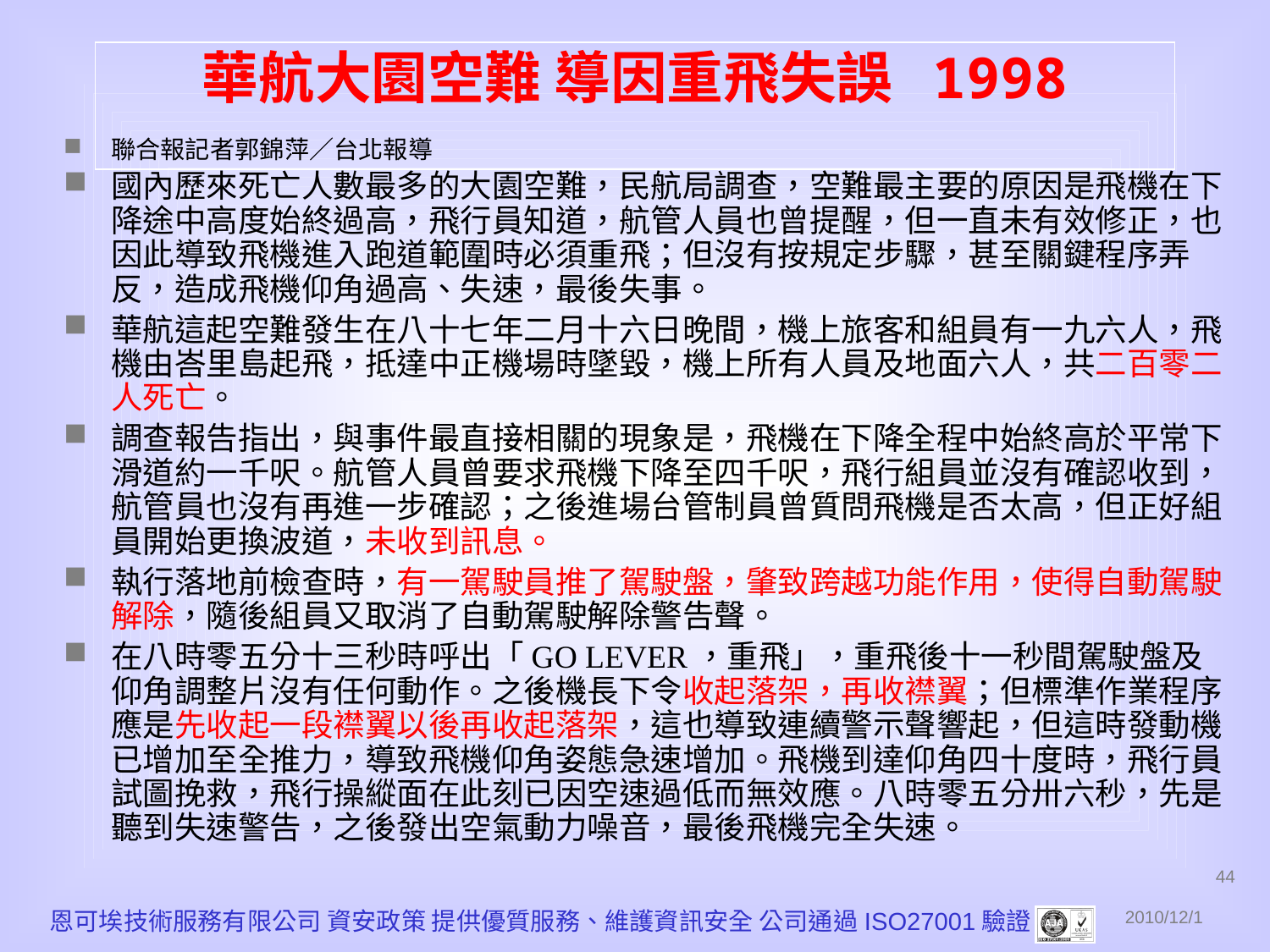

# 華航大園空難 導因重飛失誤  1998
聯合報記者郭錦萍／台北報導
國內歷來死亡人數最多的大園空難，民航局調查，空難最主要的原因是飛機在下降途中高度始終過高，飛行員知道，航管人員也曾提醒，但一直未有效修正，也因此導致飛機進入跑道範圍時必須重飛；但沒有按規定步驟，甚至關鍵程序弄反，造成飛機仰角過高、失速，最後失事。
華航這起空難發生在八十七年二月十六日晚間，機上旅客和組員有一九六人，飛機由峇里島起飛，抵達中正機場時墜毀，機上所有人員及地面六人，共二百零二人死亡。
調查報告指出，與事件最直接相關的現象是，飛機在下降全程中始終高於平常下滑道約一千呎。航管人員曾要求飛機下降至四千呎，飛行組員並沒有確認收到，航管員也沒有再進一步確認；之後進場台管制員曾質問飛機是否太高，但正好組員開始更換波道，未收到訊息。
執行落地前檢查時，有一駕駛員推了駕駛盤，肇致跨越功能作用，使得自動駕駛解除，隨後組員又取消了自動駕駛解除警告聲。
在八時零五分十三秒時呼出「GO LEVER，重飛」，重飛後十一秒間駕駛盤及仰角調整片沒有任何動作。之後機長下令收起落架，再收襟翼；但標準作業程序應是先收起一段襟翼以後再收起落架，這也導致連續警示聲響起，但這時發動機已增加至全推力，導致飛機仰角姿態急速增加。飛機到達仰角四十度時，飛行員試圖挽救，飛行操縱面在此刻已因空速過低而無效應。八時零五分卅六秒，先是聽到失速警告，之後發出空氣動力噪音，最後飛機完全失速。

44
恩可埃技術服務有限公司 資安政策 提供優質服務、維護資訊安全 公司通過ISO27001驗證
2010/12/1